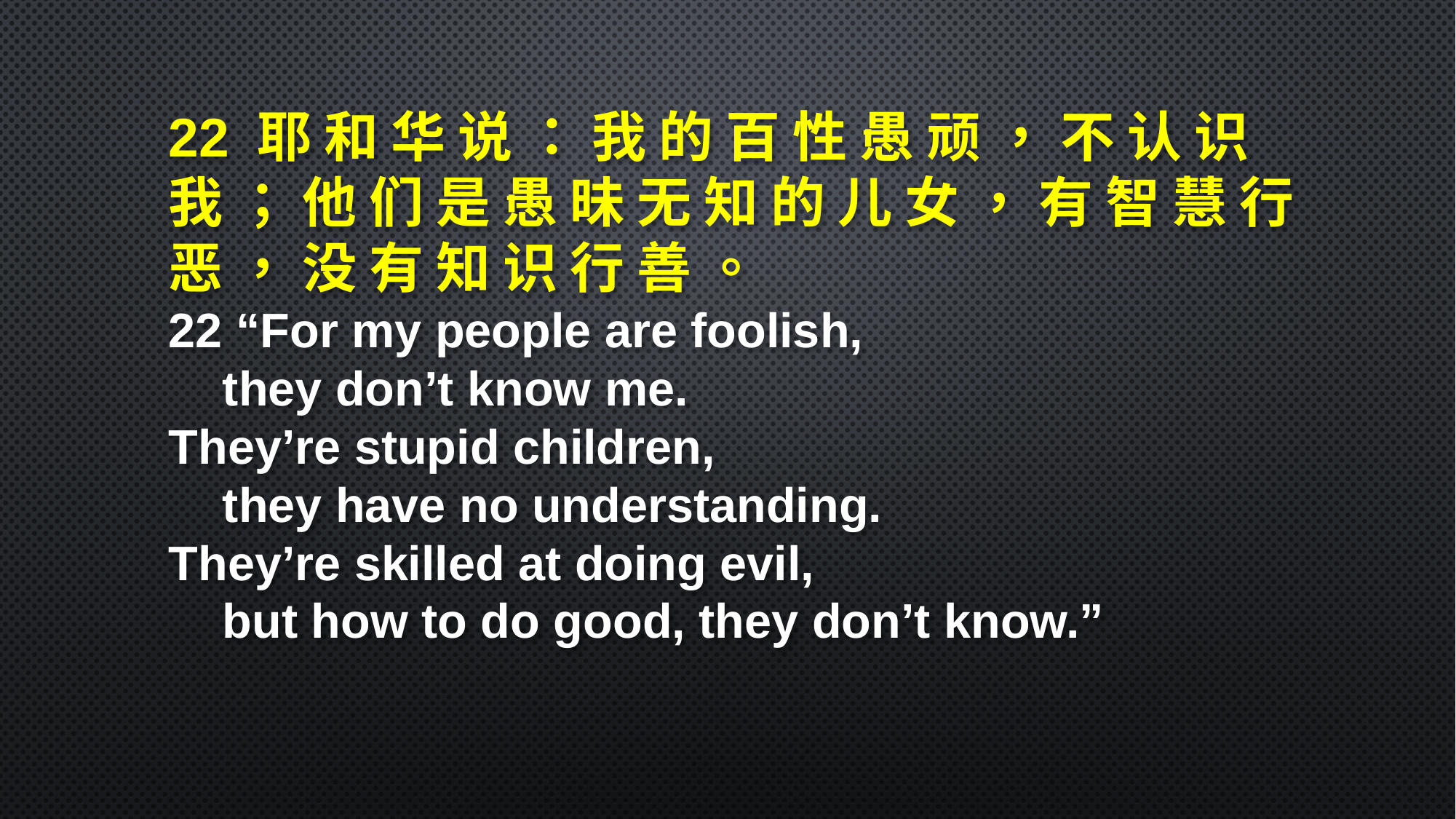

22 耶 和 华 说 ： 我 的 百 性 愚 顽 ， 不 认 识 我 ； 他 们 是 愚 昧 无 知 的 儿 女 ， 有 智 慧 行 恶 ， 没 有 知 识 行 善 。
22 “For my people are foolish,
    they don’t know me.
They’re stupid children,
    they have no understanding.
They’re skilled at doing evil,
    but how to do good, they don’t know.”